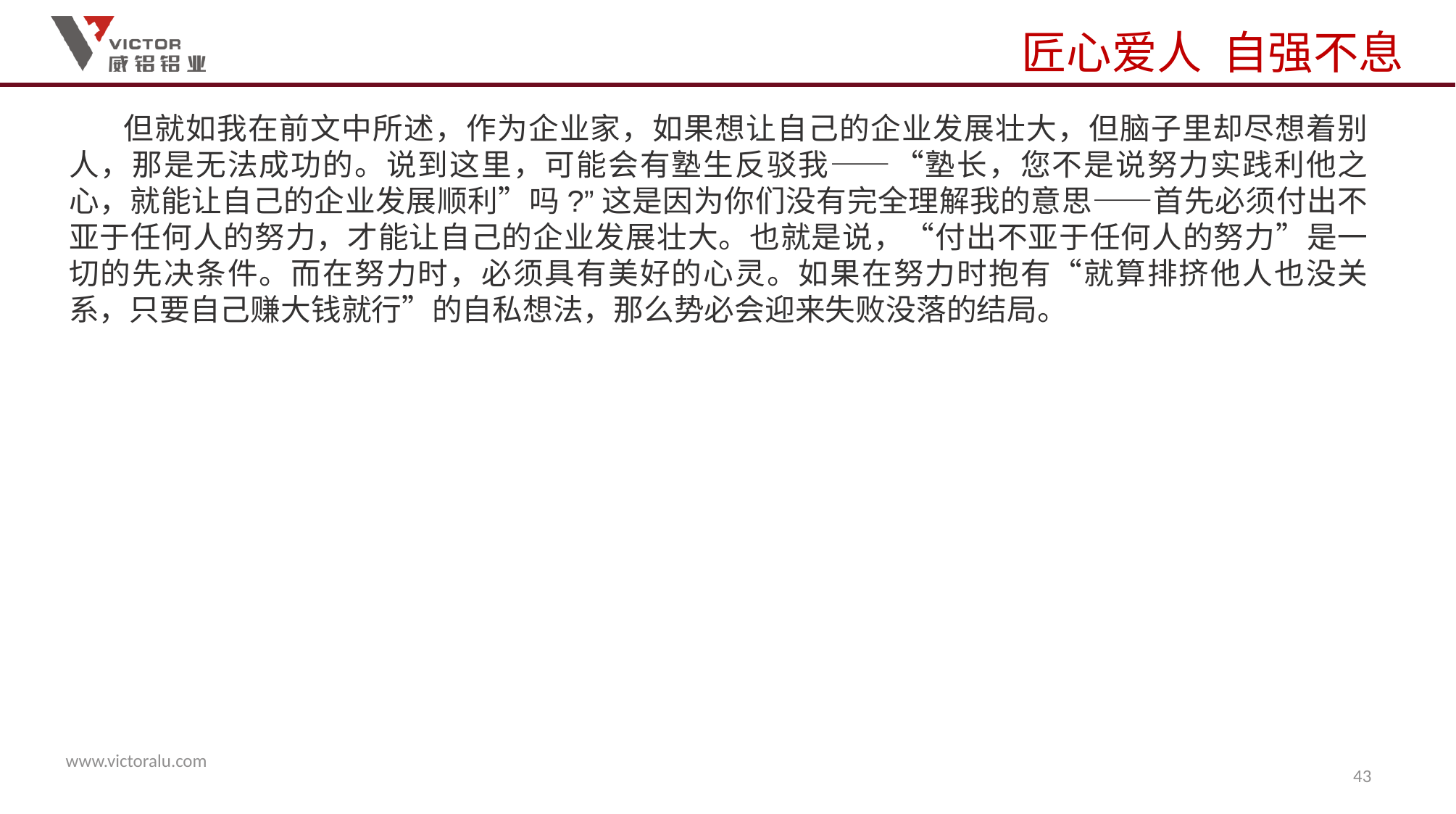

但就如我在前文中所述，作为企业家，如果想让自己的企业发展壮大，但脑子里却尽想着别人，那是无法成功的。说到这里，可能会有塾生反驳我——“塾长，您不是说努力实践利他之心，就能让自己的企业发展顺利”吗?”这是因为你们没有完全理解我的意思——首先必须付出不亚于任何人的努力，才能让自己的企业发展壮大。也就是说，“付出不亚于任何人的努力”是一切的先决条件。而在努力时，必须具有美好的心灵。如果在努力时抱有“就算排挤他人也没关系，只要自己赚大钱就行”的自私想法，那么势必会迎来失败没落的结局。
43